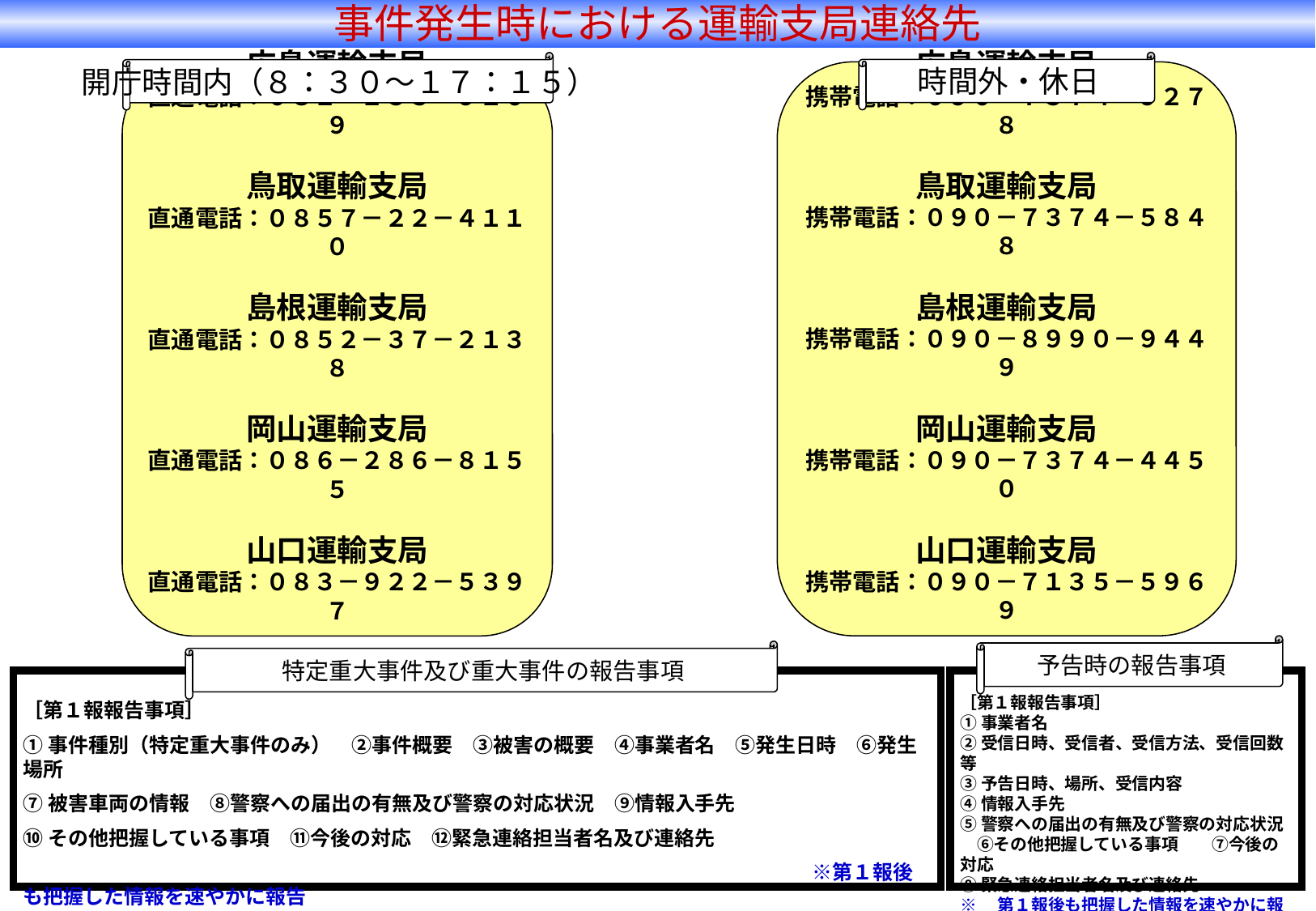

事件発生時における運輸支局連絡先
時間外・休日
広島運輸支局
携帯電話：０９０－７３７４－９２７８

鳥取運輸支局
携帯電話：０９０－７３７４－５８４８

島根運輸支局
携帯電話：０９０－８９９０－９４４９

岡山運輸支局
携帯電話：０９０－７３７４－４４５０

山口運輸支局
携帯電話：０９０－７１３５－５９６９

開庁時間内（８：３０～１７：１５）
広島運輸支局
直通電話：０８２－２３３－９１６９

鳥取運輸支局
直通電話：０８５７－２２－４１１０

島根運輸支局
直通電話：０８５２－３７－２１３８

岡山運輸支局
直通電話：０８６－２８６－８１５５

山口運輸支局
直通電話：０８３－９２２－５３９７

予告時の報告事項
特定重大事件及び重大事件の報告事項

［第１報報告事項］
①事件種別（特定重大事件のみ）　②事件概要　③被害の概要　④事業者名　⑤発生日時　⑥発生場所
⑦被害車両の情報　⑧警察への届出の有無及び警察の対応状況　⑨情報入手先
⑩その他把握している事項　⑪今後の対応　⑫緊急連絡担当者名及び連絡先
　　　　　　　　　　　　　　　　　　　　　　　　　　　　　　　　　　　　　　　※第１報後も把握した情報を速やかに報告

［第１報報告事項］
①事業者名
②受信日時、受信者、受信方法、受信回数等
③予告日時、場所、受信内容
④情報入手先
⑤警察への届出の有無及び警察の対応状況　⑥その他把握している事項　　⑦今後の対応
⑧緊急連絡担当者名及び連絡先
※　第１報後も把握した情報を速やかに報告